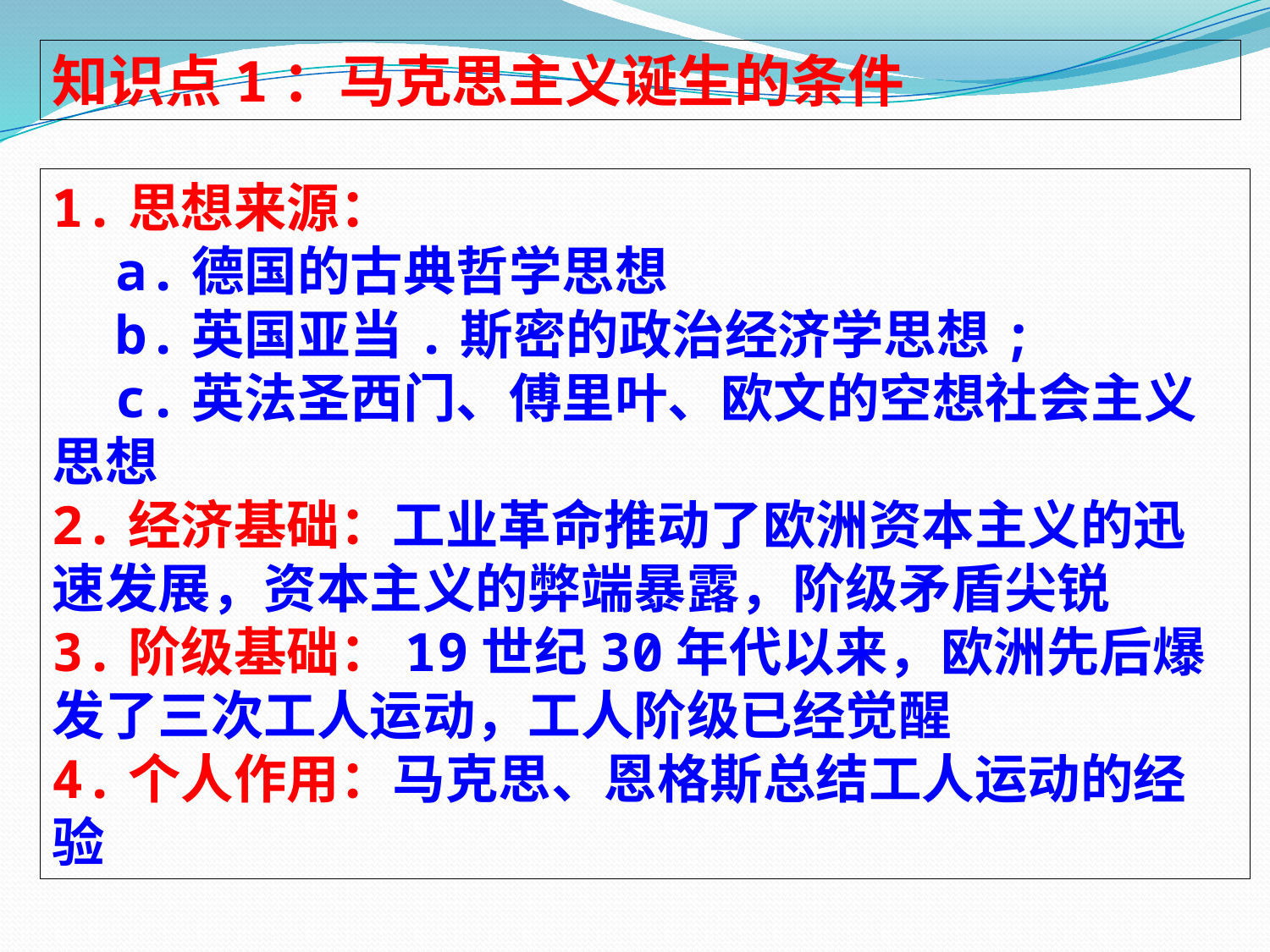

知识点1：马克思主义诞生的条件
1.思想来源：
  a.德国的古典哲学思想
  b.英国亚当.斯密的政治经济学思想;
  c.英法圣西门、傅里叶、欧文的空想社会主义思想
2.经济基础：工业革命推动了欧洲资本主义的迅速发展，资本主义的弊端暴露，阶级矛盾尖锐
3.阶级基础：19世纪30年代以来，欧洲先后爆发了三次工人运动，工人阶级已经觉醒
4.个人作用：马克思、恩格斯总结工人运动的经验